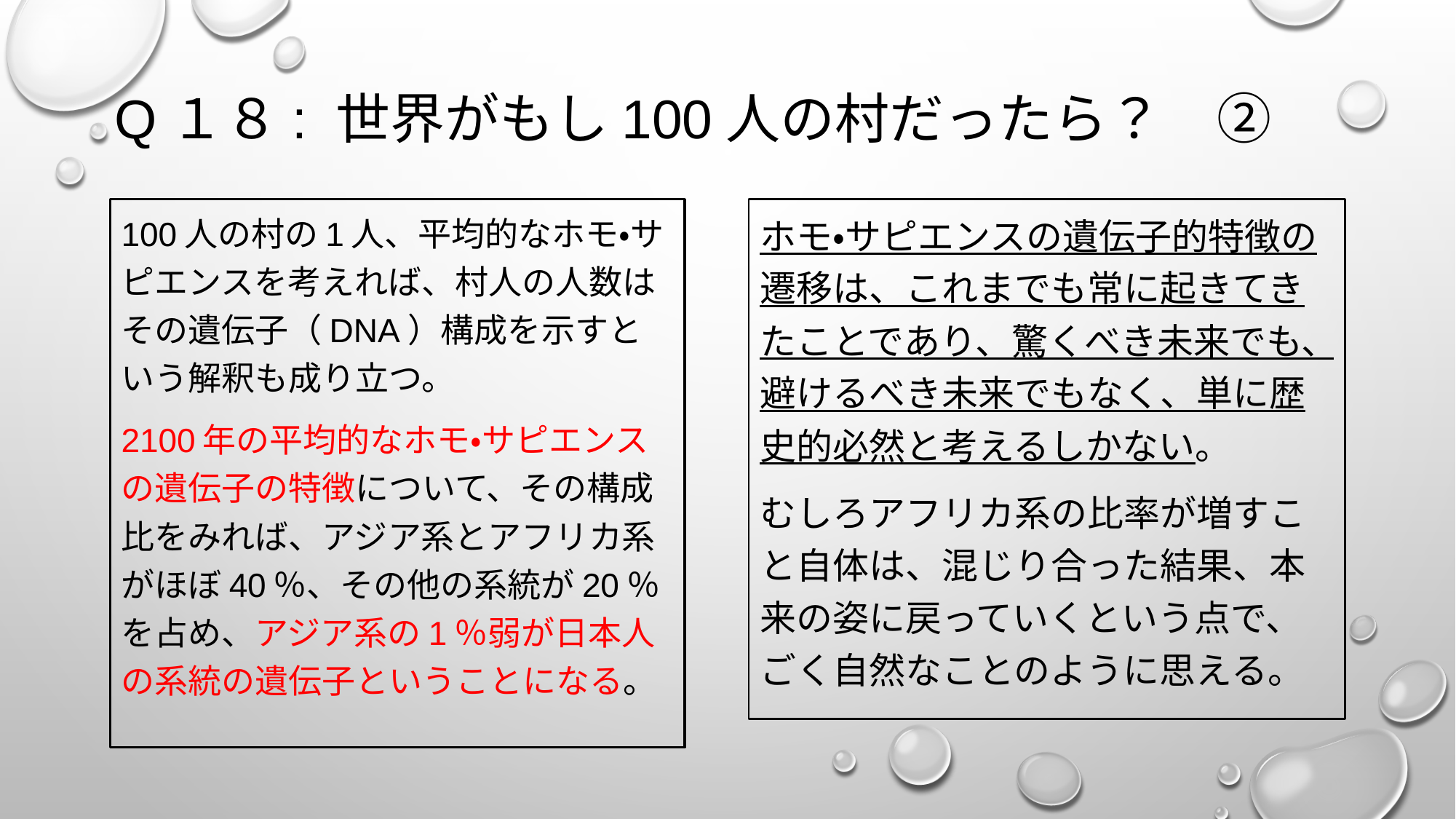

# Q１８: 世界がもし100人の村だったら？　②
100人の村の1人、平均的なホモ・サピエンスを考えれば、村人の人数はその遺伝子（DNA）構成を示すという解釈も成り立つ。
2100年の平均的なホモ・サピエンスの遺伝子の特徴について、その構成比をみれば、アジア系とアフリカ系がほぼ40％、その他の系統が20％を占め、アジア系の1％弱が日本人の系統の遺伝子ということになる。
ホモ・サピエンスの遺伝子的特徴の遷移は、これまでも常に起きてきたことであり、驚くべき未来でも、避けるべき未来でもなく、単に歴史的必然と考えるしかない。
むしろアフリカ系の比率が増すこと自体は、混じり合った結果、本来の姿に戻っていくという点で、ごく自然なことのように思える。